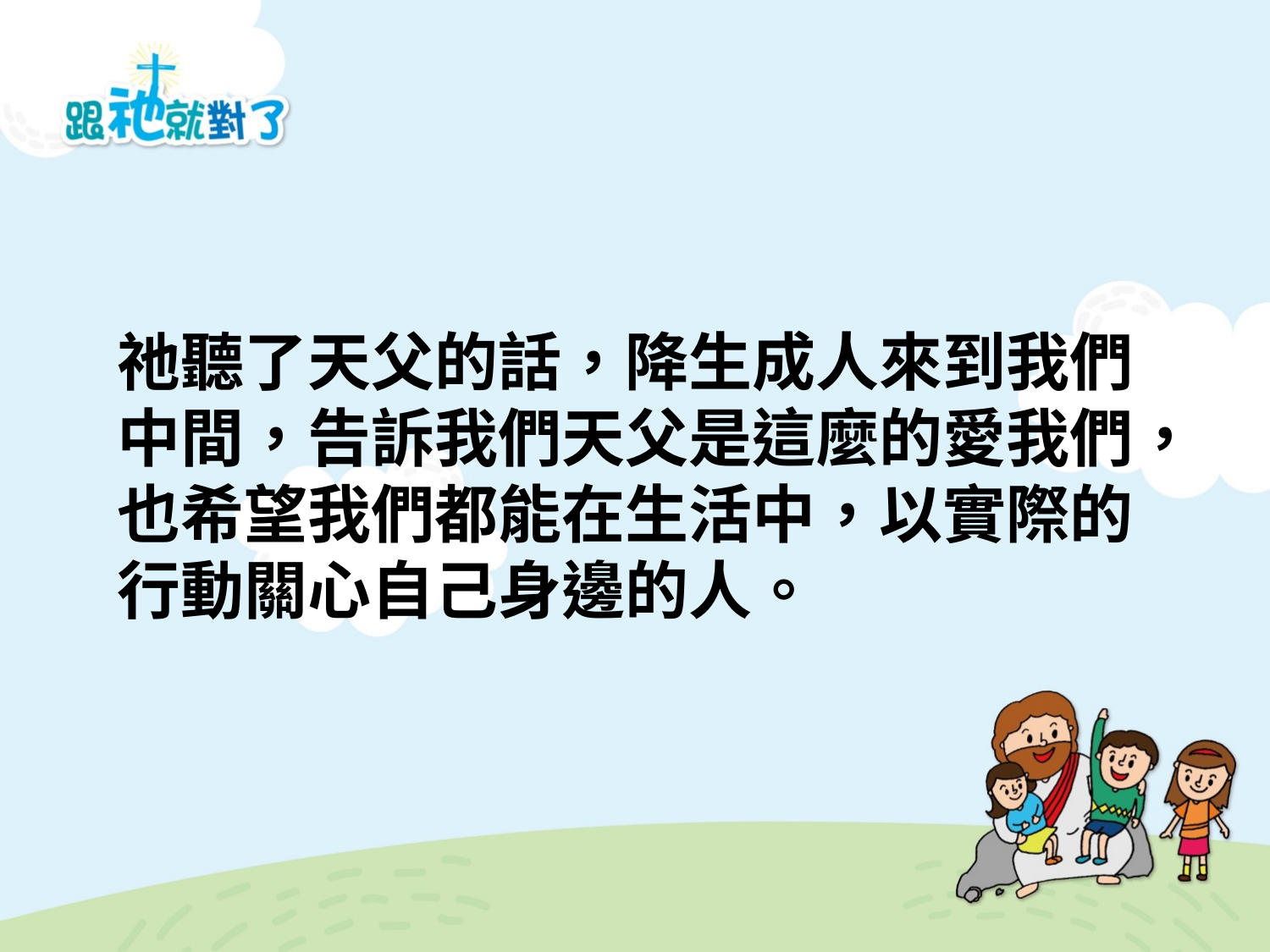

祂聽了天父的話，降生成人來到我們中間，告訴我們天父是這麼的愛我們，也希望我們都能在生活中，以實際的行動關心自己身邊的人。